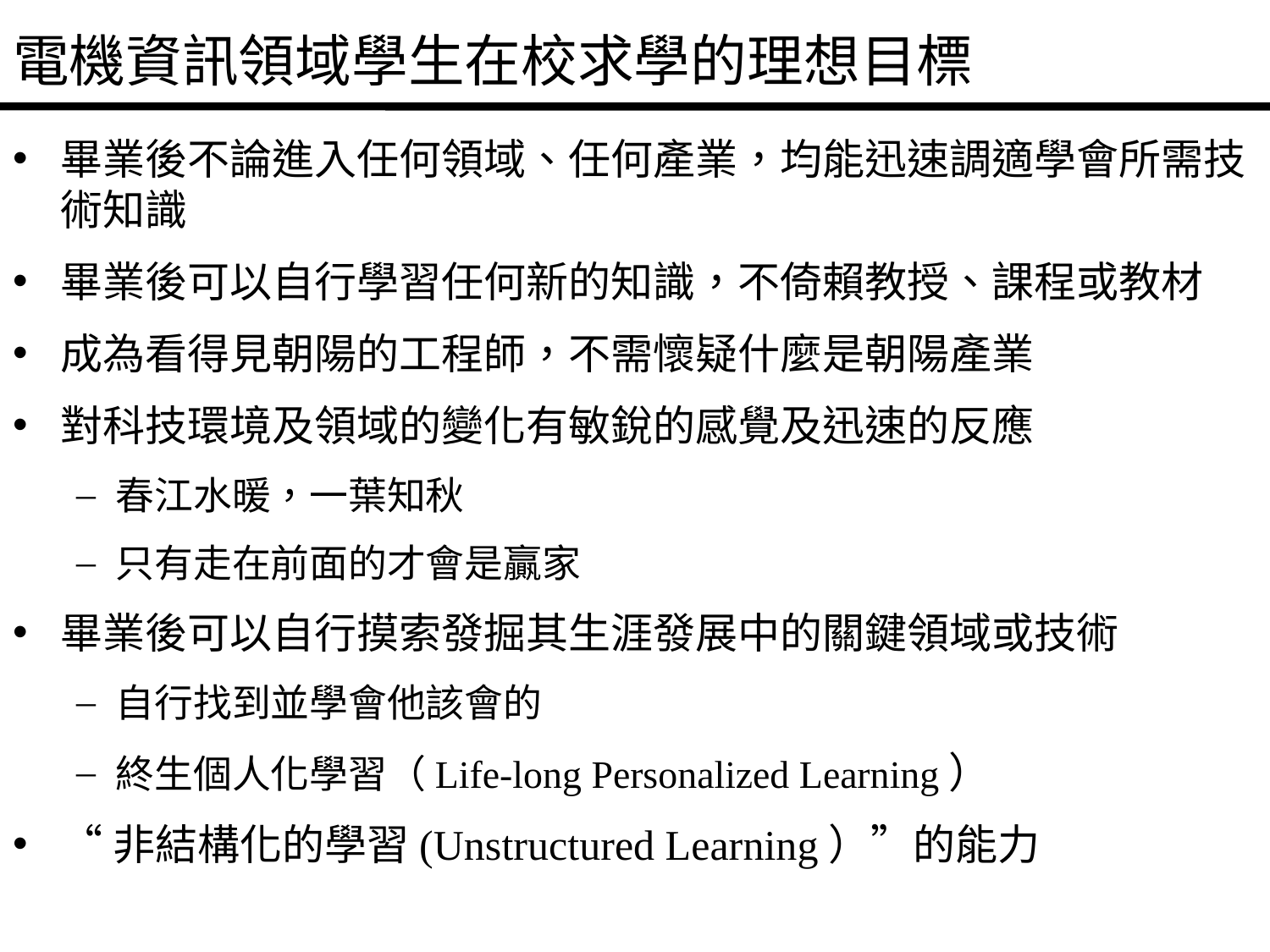

# 電機資訊領域學生在校求學的理想目標
畢業後不論進入任何領域、任何產業，均能迅速調適學會所需技術知識
畢業後可以自行學習任何新的知識，不倚賴教授、課程或教材
成為看得見朝陽的工程師，不需懷疑什麼是朝陽產業
對科技環境及領域的變化有敏銳的感覺及迅速的反應
春江水暖，一葉知秋
只有走在前面的才會是贏家
畢業後可以自行摸索發掘其生涯發展中的關鍵領域或技術
自行找到並學會他該會的
終生個人化學習（Life-long Personalized Learning）
“非結構化的學習(Unstructured Learning）”的能力